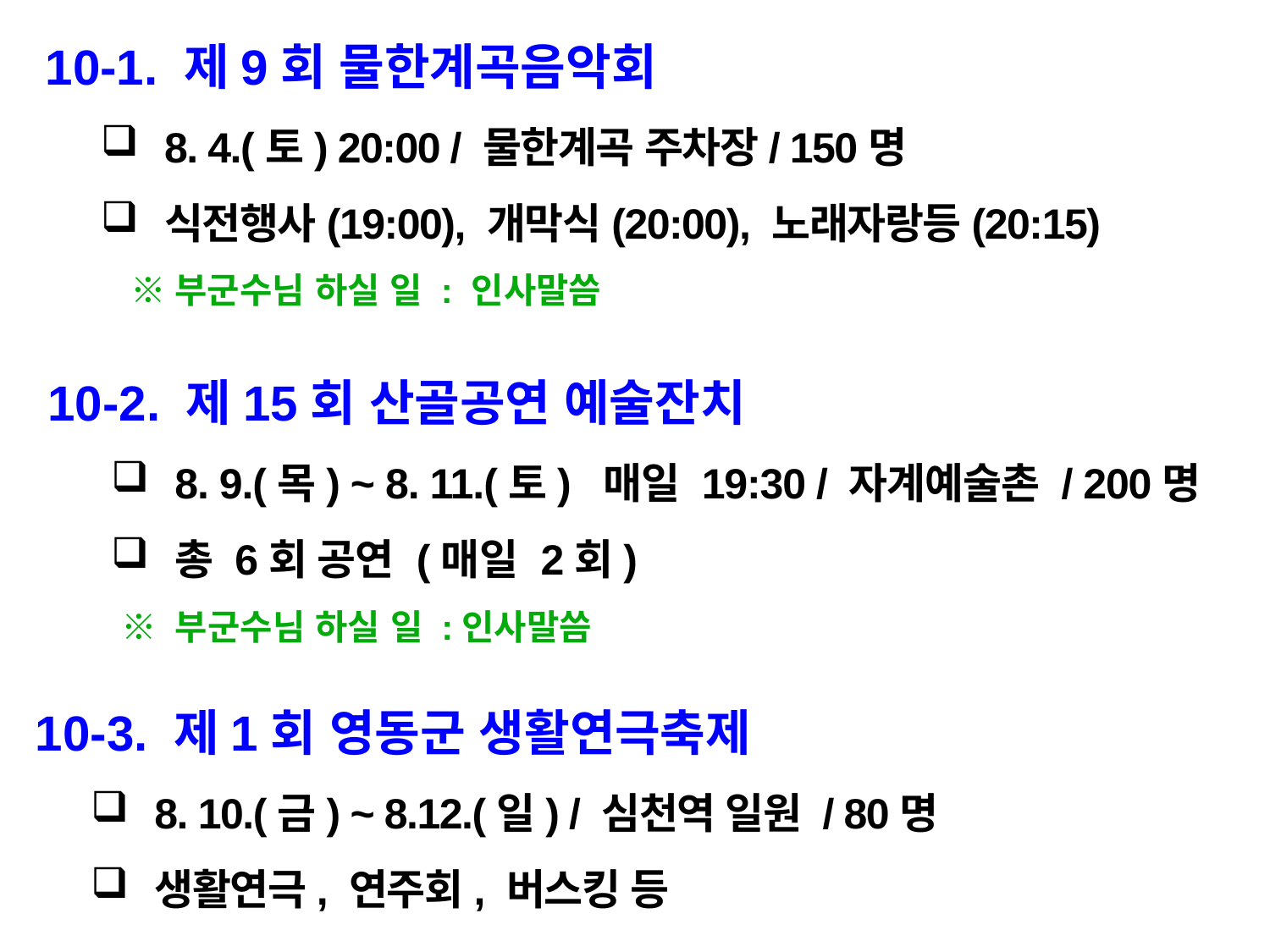

10-1. 제9회 물한계곡음악회
8. 4.(토) 20:00 / 물한계곡 주차장/ 150명
식전행사(19:00), 개막식(20:00), 노래자랑등(20:15)
   ※부군수님 하실 일 : 인사말씀

10-2. 제15회 산골공연 예술잔치
8. 9.(목) ~ 8. 11.(토)  매일 19:30 / 자계예술촌 / 200명
총 6회 공연 (매일 2회)
 ※ 부군수님 하실 일 :인사말씀

10-3. 제1회 영동군 생활연극축제
8. 10.(금) ~ 8.12.(일) / 심천역 일원 / 80명
생활연극, 연주회, 버스킹 등